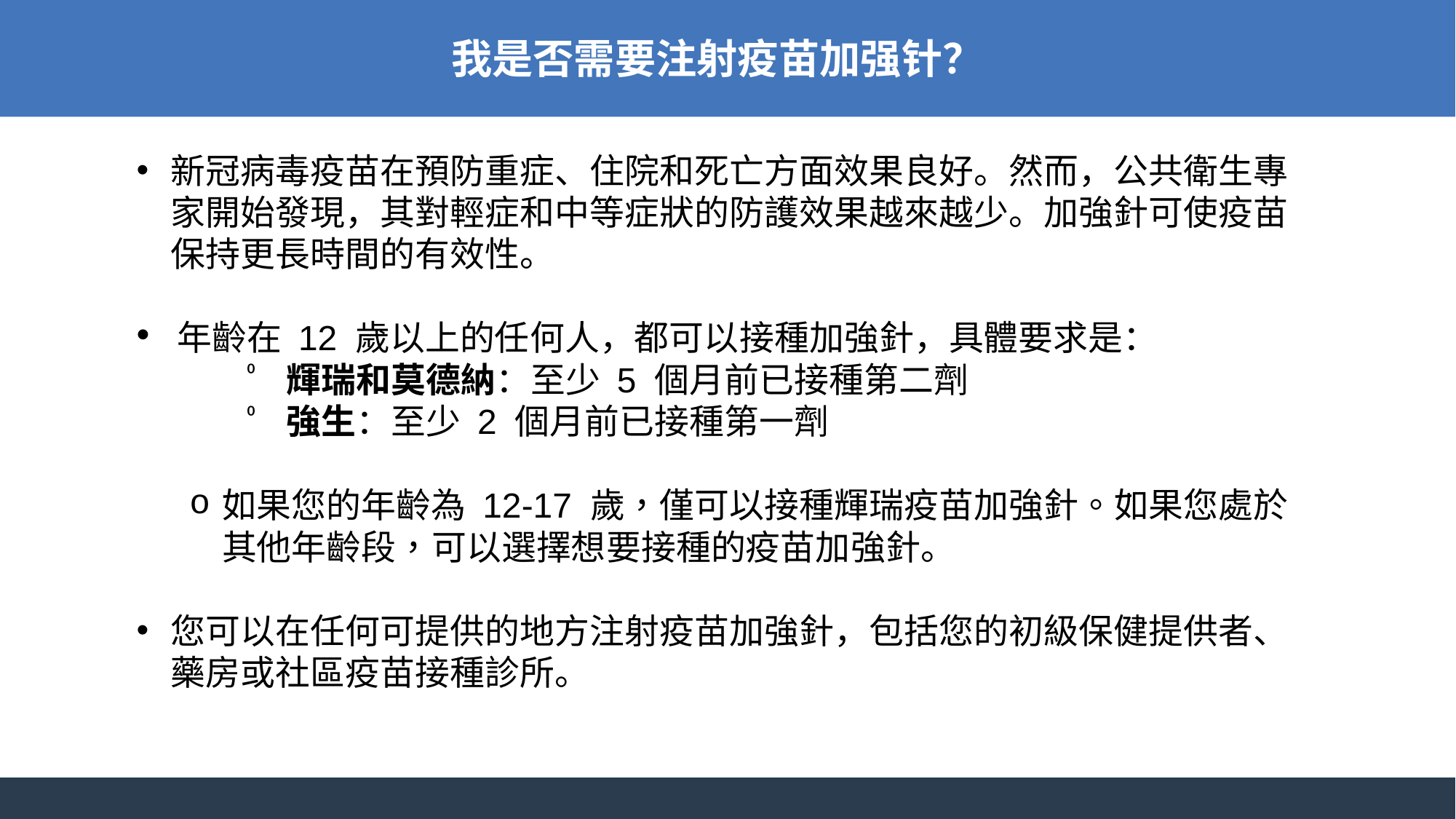

我是否需要注射疫苗加强针？
新冠病毒疫苗在預防重症、住院和死亡方面效果良好。然而，公共衛生專家開始發現，其對輕症和中等症狀的防護效果越來越少。加強針可使疫苗保持更長時間的有效性。
年齡在 12 歲以上的任何人，都可以接種加強針，具體要求是：
輝瑞和莫德納：至少 5 個月前已接種第二劑
強生：至少 2 個月前已接種第一劑

如果您的年齡為 12-17 歲，僅可以接種輝瑞疫苗加強針。如果您處於其他年齡段，可以選擇想要接種的疫苗加強針。

您可以在任何可提供的地方注射疫苗加強針，包括您的初級保健提供者、藥房或社區疫苗接種診所。